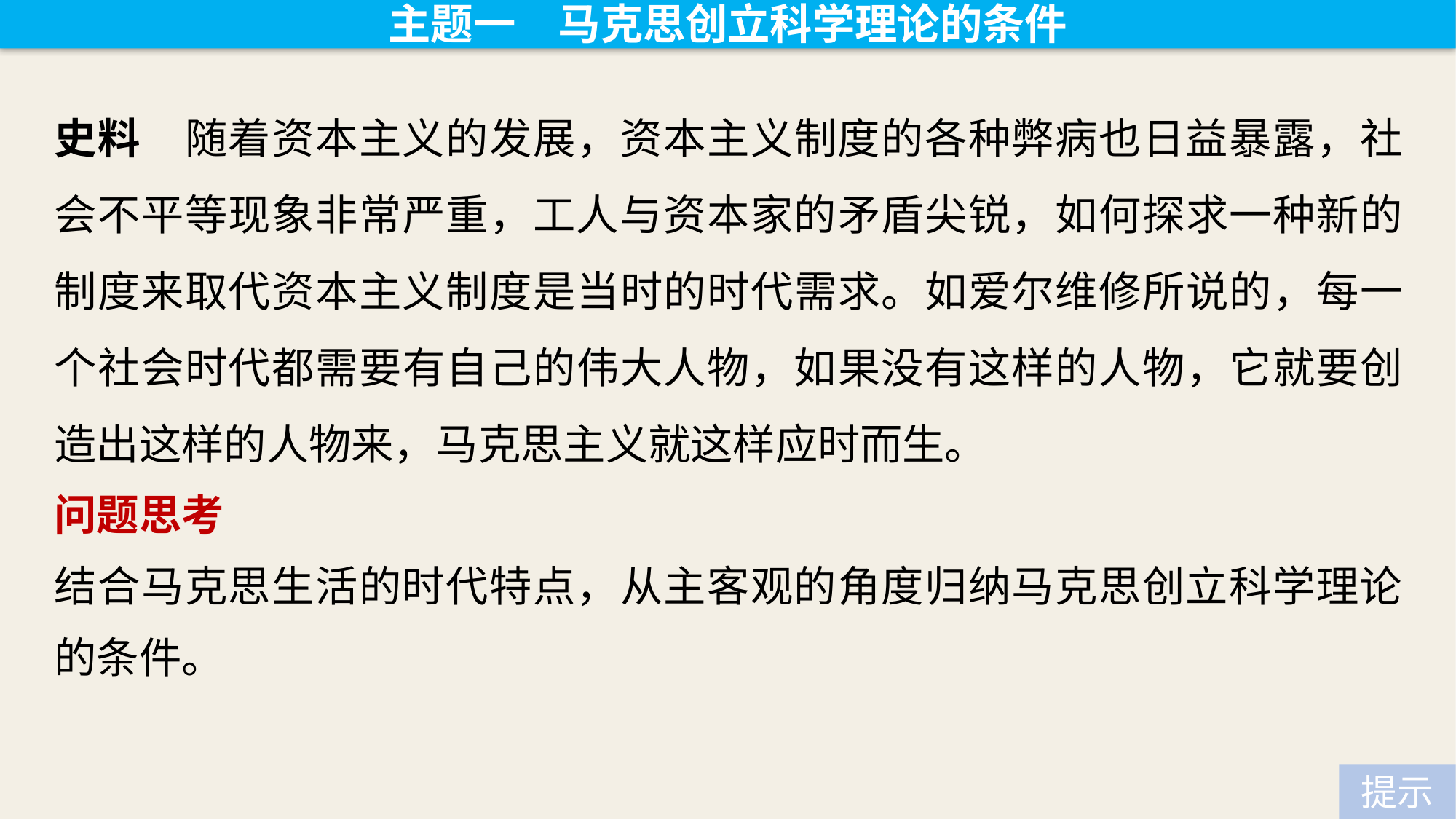

主题一　马克思创立科学理论的条件
史料　随着资本主义的发展，资本主义制度的各种弊病也日益暴露，社会不平等现象非常严重，工人与资本家的矛盾尖锐，如何探求一种新的制度来取代资本主义制度是当时的时代需求。如爱尔维修所说的，每一个社会时代都需要有自己的伟大人物，如果没有这样的人物，它就要创造出这样的人物来，马克思主义就这样应时而生。
问题思考
结合马克思生活的时代特点，从主客观的角度归纳马克思创立科学理论的条件。
提示